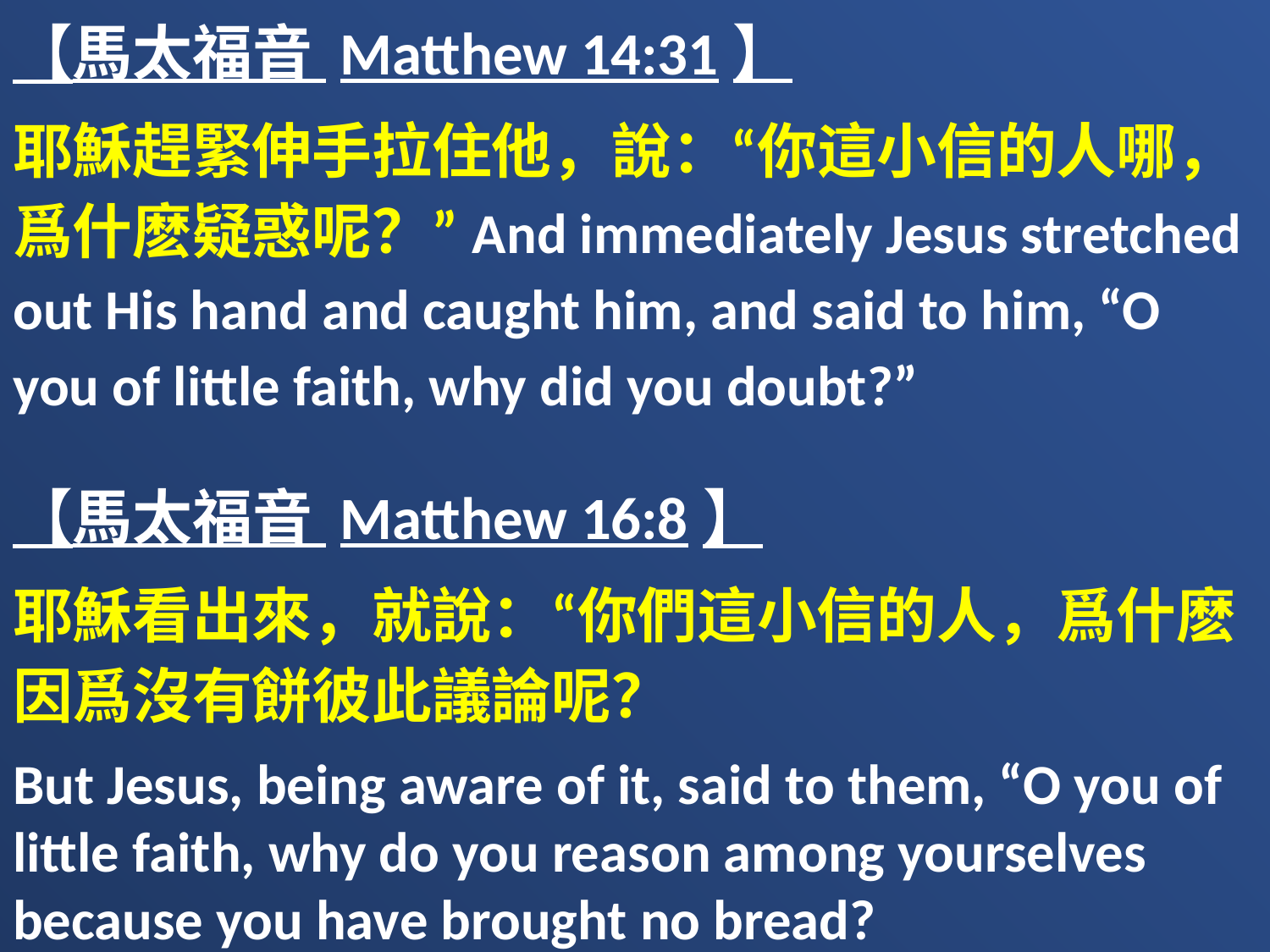

【馬太福音 Matthew 14:31】
耶穌趕緊伸手拉住他，說：“你這小信的人哪，爲什麽疑惑呢？”And immediately Jesus stretched out His hand and caught him, and said to him, “O you of little faith, why did you doubt?”

【馬太福音 Matthew 16:8】
耶穌看出來，就說：“你們這小信的人，爲什麽因爲沒有餅彼此議論呢？
But Jesus, being aware of it, said to them, “O you of little faith, why do you reason among yourselves because you have brought no bread?